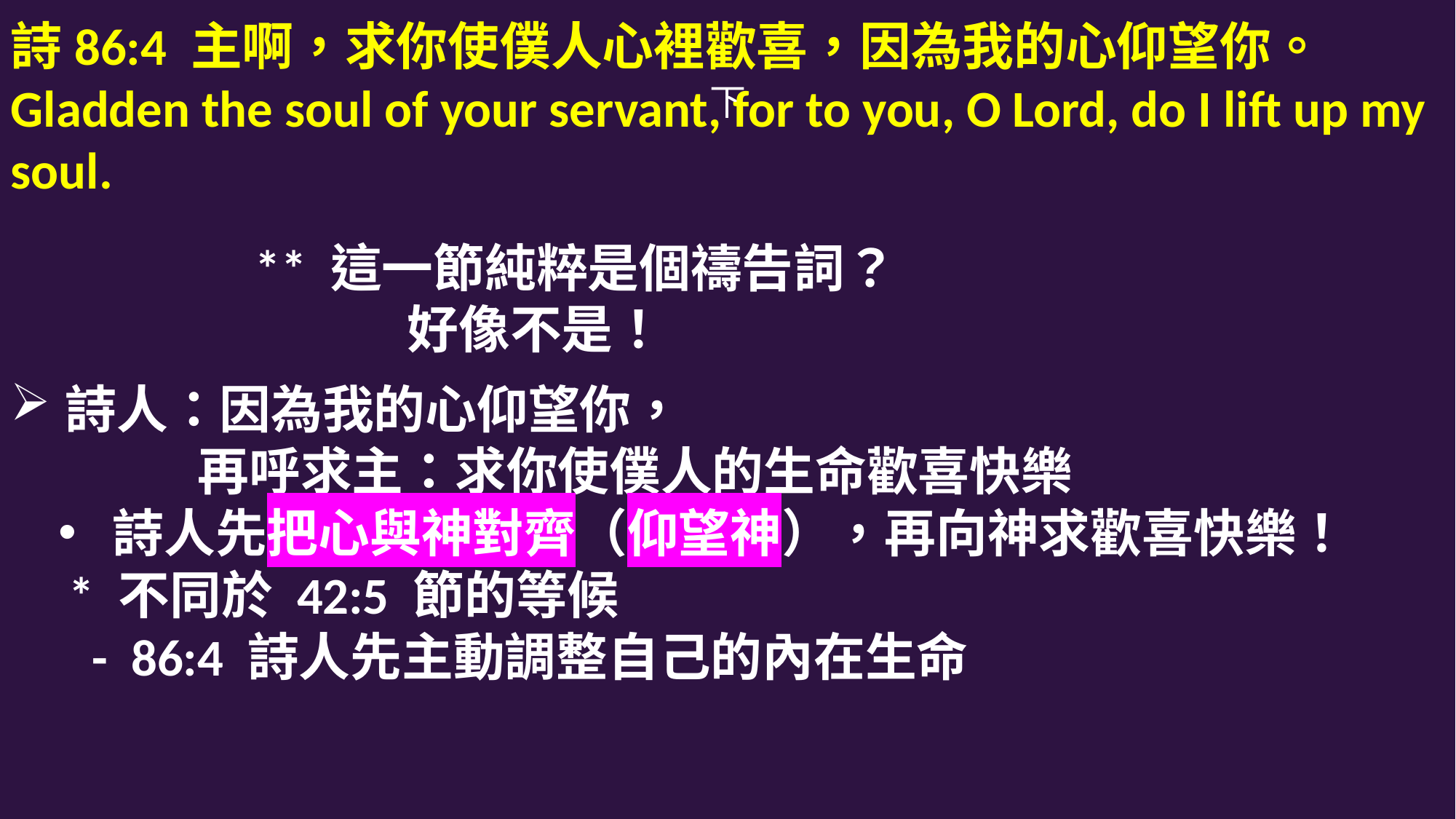

詩86:4 主啊，求你使僕人心裡歡喜，因為我的心仰望你。
Gladden the soul of your servant, for to you, O Lord, do I lift up my soul.

                     ** 這一節純粹是個禱告詞？
                                 好像不是！

詩人：因為我的心仰望你，
               再呼求主：求你使僕人的生命歡喜快樂
  詩人先把心與神對齊（仰望神），再向神求歡喜快樂！
     * 不同於 42:5 節的等候
       -  86:4 詩人先主動調整自己的內在生命

# 下